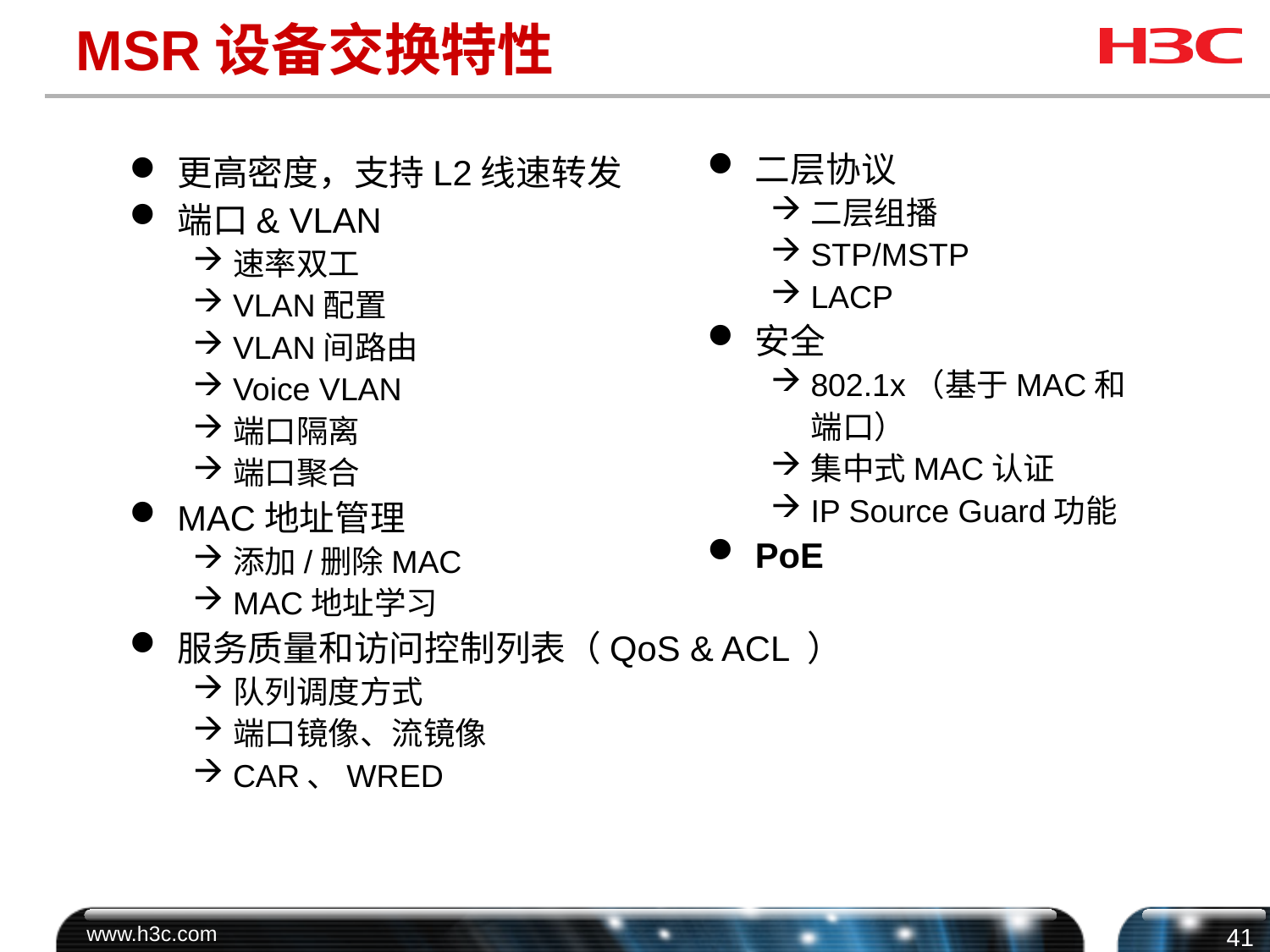

MSR设备交换特性
二层协议
二层组播
STP/MSTP
LACP
安全
802.1x（基于MAC和端口）
集中式MAC认证
IP Source Guard功能
PoE
更高密度，支持L2线速转发
端口& VLAN
速率双工
VLAN配置
VLAN间路由
Voice VLAN
端口隔离
端口聚合
MAC地址管理
添加/删除MAC
MAC地址学习
服务质量和访问控制列表（QoS & ACL ）
队列调度方式
端口镜像、流镜像
CAR、WRED